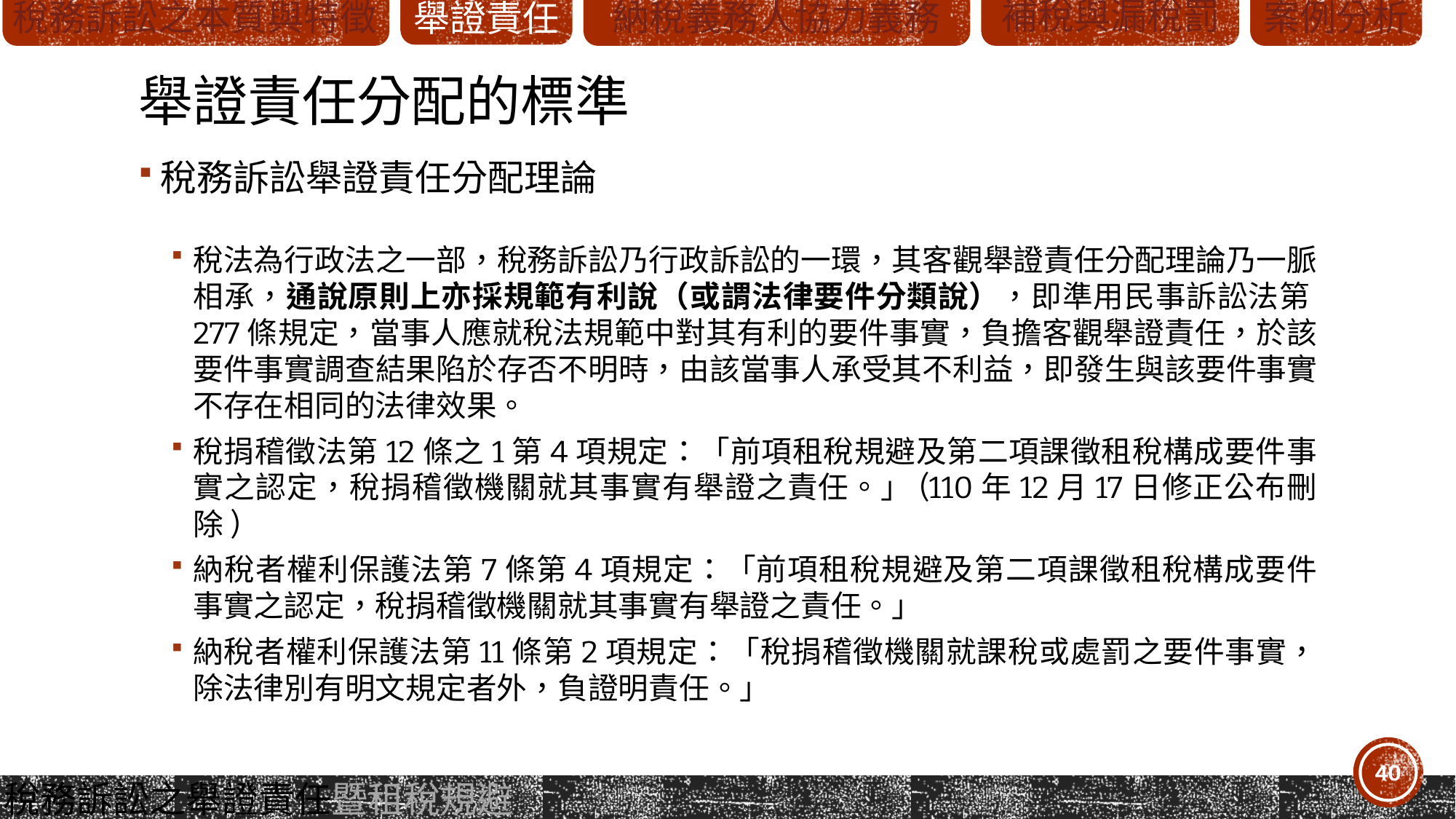

# 舉證責任分配的標準
稅務訴訟舉證責任分配理論

稅法為行政法之一部，稅務訴訟乃行政訴訟的一環，其客觀舉證責任分配理論乃一脈相承，通說原則上亦採規範有利說（或謂法律要件分類說），即準用民事訴訟法第277條規定，當事人應就稅法規範中對其有利的要件事實，負擔客觀舉證責任，於該要件事實調查結果陷於存否不明時，由該當事人承受其不利益，即發生與該要件事實不存在相同的法律效果。
稅捐稽徵法第12條之1第4項規定：「前項租稅規避及第二項課徵租稅構成要件事實之認定，稅捐稽徵機關就其事實有舉證之責任。」(110年12月17日修正公布刪除)
納稅者權利保護法第7條第4項規定：「前項租稅規避及第二項課徵租稅構成要件事實之認定，稅捐稽徵機關就其事實有舉證之責任。」
納稅者權利保護法第11條第2項規定：「稅捐稽徵機關就課稅或處罰之要件事實，除法律別有明文規定者外，負證明責任。」
40